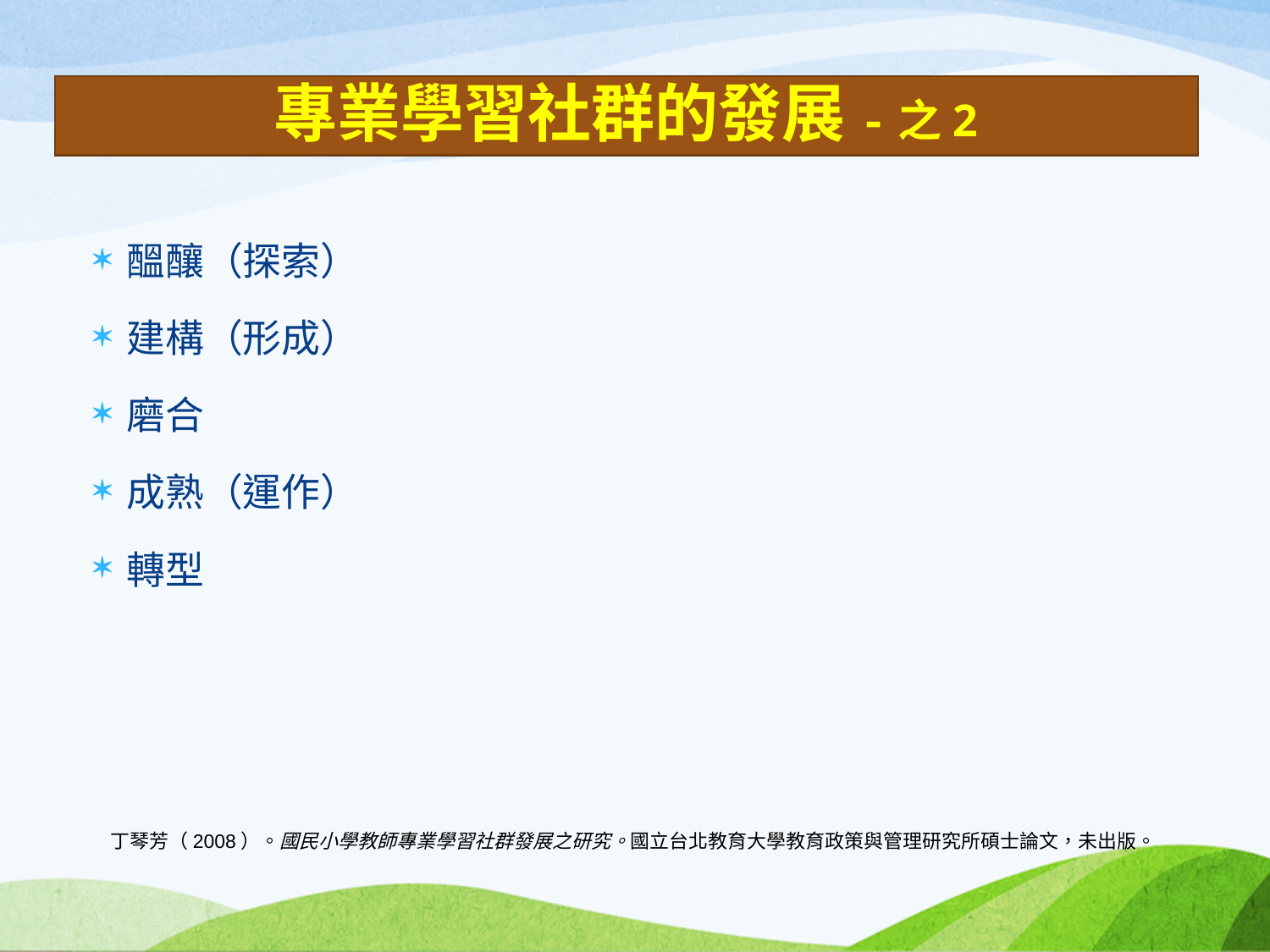

# 專業學習社群的發展-之2
醞釀（探索）
建構（形成）
磨合
成熟（運作）
轉型
丁琴芳（2008）。國民小學教師專業學習社群發展之研究。國立台北教育大學教育政策與管理研究所碩士論文，未出版。